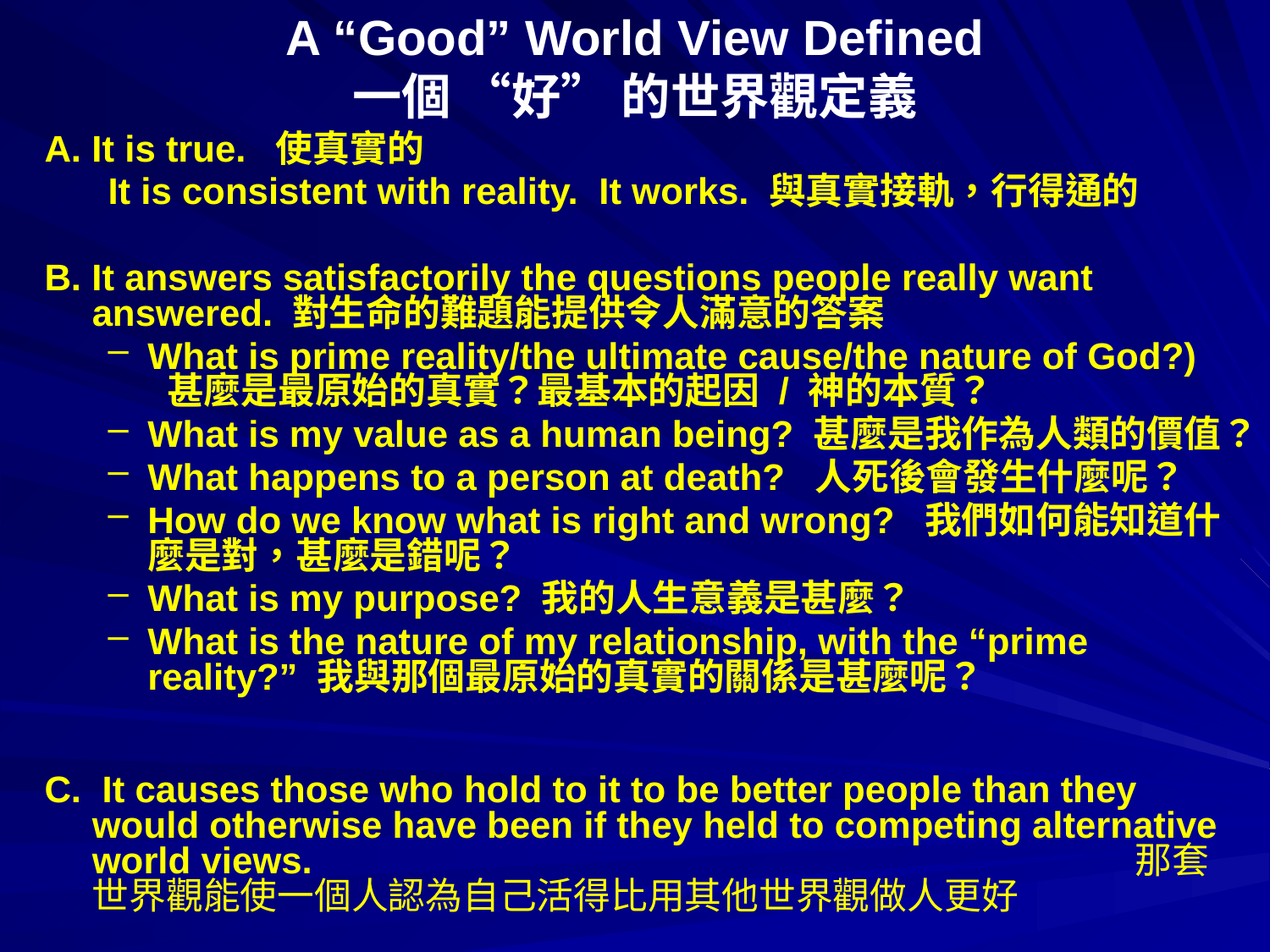

# A “Good” World View Defined 一個 “好” 的世界觀定義
A. It is true.  使真實的
It is consistent with reality.  It works. 與真實接軌，行得通的

B. It answers satisfactorily the questions people really want answered. 對生命的難題能提供令人滿意的答案
What is prime reality/the ultimate cause/the nature of God?)     甚麼是最原始的真實？最基本的起因 / 神的本質？
What is my value as a human being? 甚麼是我作為人類的價值？
What happens to a person at death?  人死後會發生什麼呢？
How do we know what is right and wrong?  我們如何能知道什麼是對，甚麼是錯呢？
What is my purpose? 我的人生意義是甚麼？
What is the nature of my relationship, with the “prime reality?” 我與那個最原始的真實的關係是甚麼呢？

C.  It causes those who hold to it to be better people than they would otherwise have been if they held to competing alternative world views.                                                   		              那套世界觀能使一個人認為自己活得比用其他世界觀做人更好